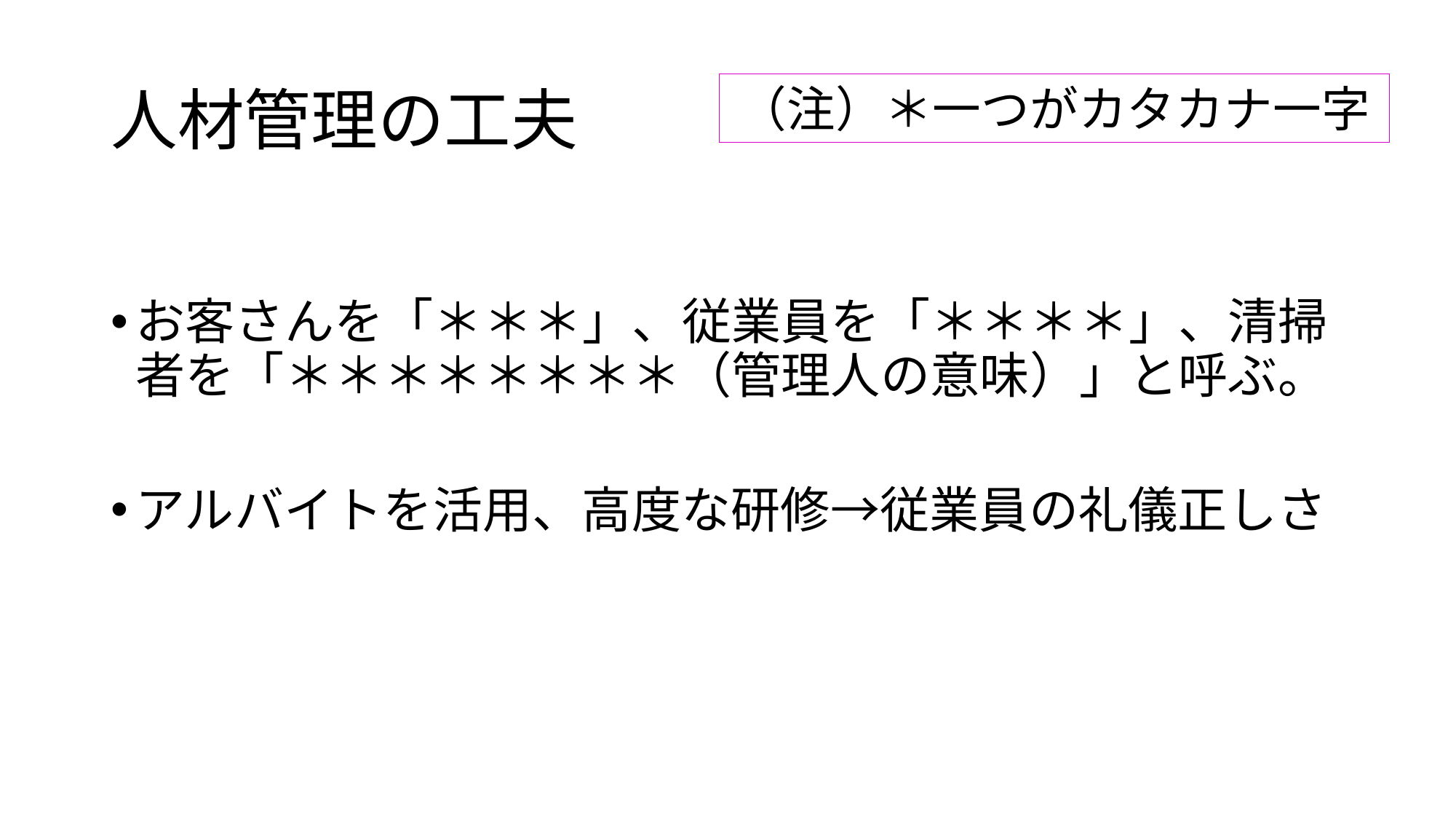

# 人材管理の工夫
（注）＊一つがカタカナ一字

お客さんを「＊＊＊」、従業員を「＊＊＊＊」、清掃者を「＊＊＊＊＊＊＊＊（管理人の意味）」と呼ぶ。

アルバイトを活用、高度な研修→従業員の礼儀正しさ